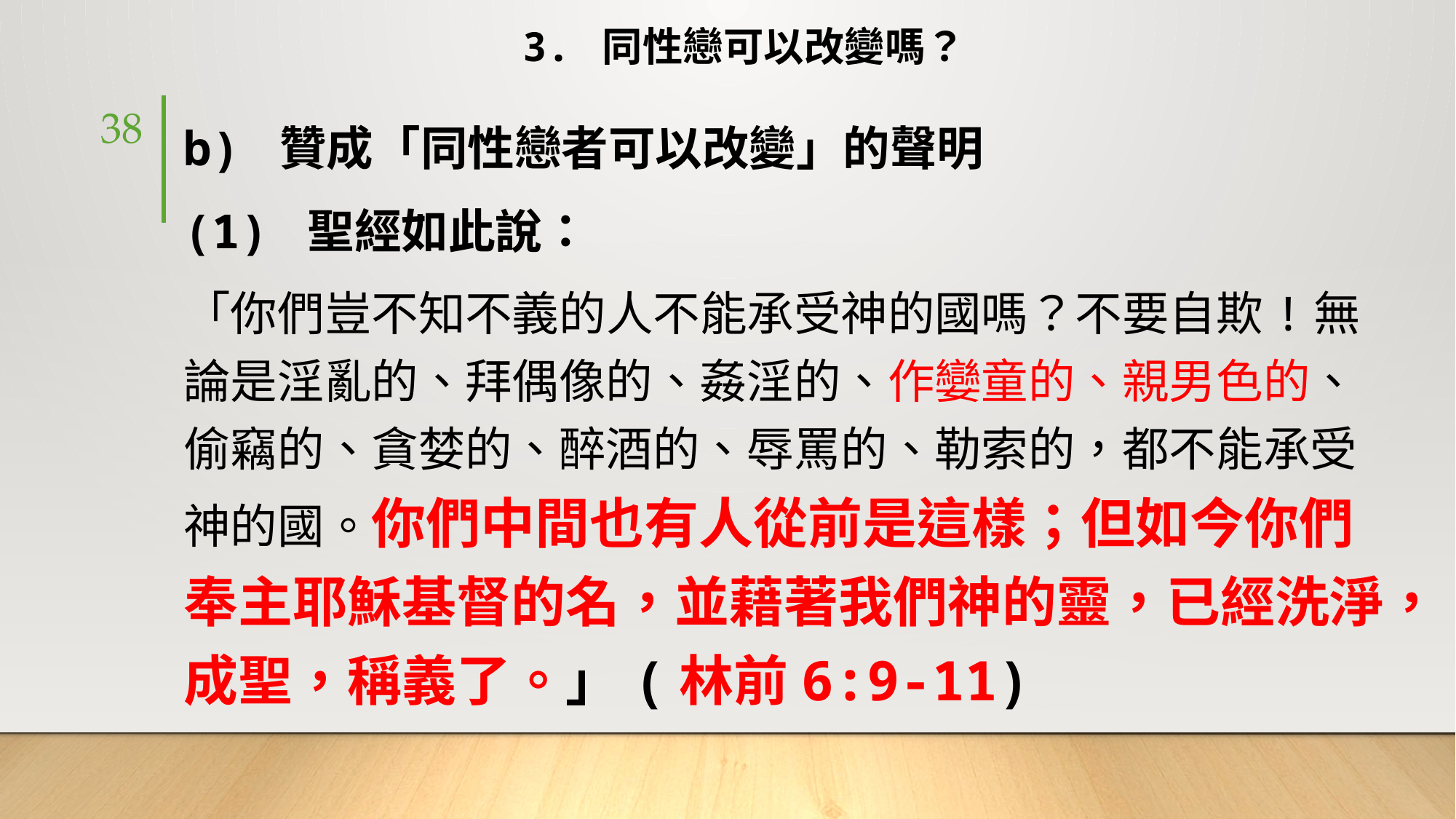

# 3. 同性戀可以改變嗎？
38
b) 贊成「同性戀者可以改變」的聲明
(1) 聖經如此說：
「你們豈不知不義的人不能承受神的國嗎？不要自欺!無論是淫亂的、拜偶像的、姦淫的、作孌童的、親男色的、偷竊的、貪婪的、醉酒的、辱罵的、勒索的，都不能承受神的國。你們中間也有人從前是這樣；但如今你們奉主耶穌基督的名，並藉著我們神的靈，已經洗淨，成聖，稱義了。」(林前6:9-11)